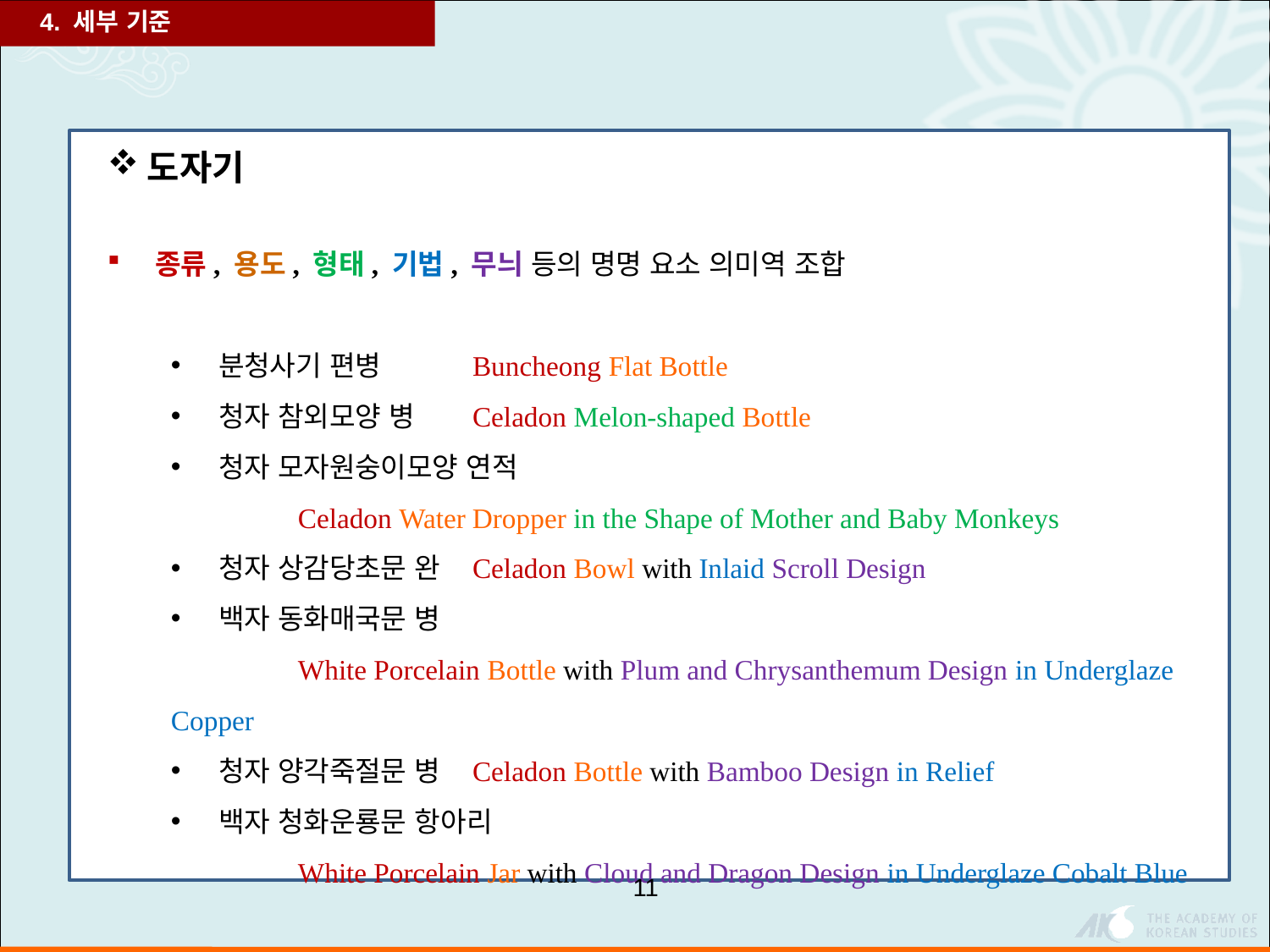

4. 세부 기준

도자기

종류, 용도, 형태, 기법, 무늬 등의 명명 요소 의미역 조합

분청사기 편병  	Buncheong Flat Bottle
청자 참외모양 병  	Celadon Melon-shaped Bottle
청자 모자원숭이모양 연적
	Celadon Water Dropper in the Shape of Mother and Baby Monkeys
청자 상감당초문 완  	Celadon Bowl with Inlaid Scroll Design
백자 동화매국문 병
	White Porcelain Bottle with Plum and Chrysanthemum Design in Underglaze Copper
청자 양각죽절문 병  	Celadon Bottle with Bamboo Design in Relief
백자 청화운룡문 항아리
	White Porcelain Jar with Cloud and Dragon Design in Underglaze Cobalt Blue

11